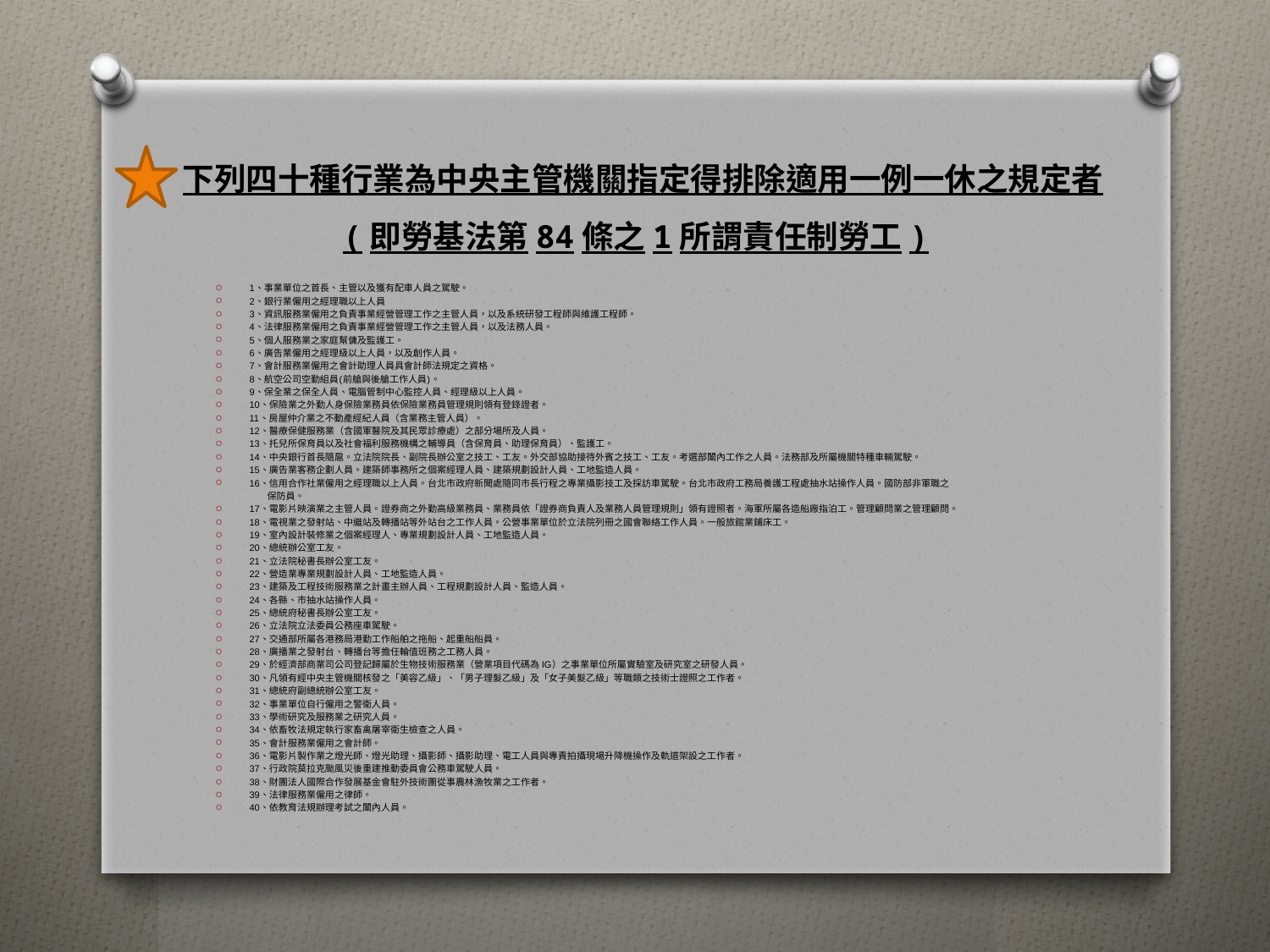

# 下列四十種行業為中央主管機關指定得排除適用一例一休之規定者 (即勞基法第84條之1所謂責任制勞工)

1、事業單位之首長、主管以及獲有配車人員之駕駛。
2、銀行業僱用之經理職以上人員
3、資訊服務業僱用之負責事業經營管理工作之主管人員，以及系統研發工程師與維護工程師。
4、法律服務業僱用之負責事業經營管理工作之主管人員，以及法務人員。
5、個人服務業之家庭幫傭及監護工。
6、廣告業僱用之經理級以上人員，以及創作人員。
7、會計服務業僱用之會計助理人員具會計師法規定之資格。
8、航空公司空勤組員(前艙與後艙工作人員)。
9、保全業之保全人員、電腦管制中心監控人員、經理級以上人員。
10、保險業之外勤人身保險業務員依保險業務員管理規則領有登錄證者。
11、房屋仲介業之不動產經紀人員（含業務主管人員）。
12、醫療保健服務業（含國軍醫院及其民眾診療處）之部分場所及人員。
13、托兒所保育員以及社會福利服務機構之輔導員（含保育員、助理保育員）、監護工。
14、中央銀行首長隨扈。立法院院長、副院長辦公室之技工、工友。外交部協助接待外賓之技工、工友。考選部闈內工作之人員。法務部及所屬機關特種車輛駕駛。
15、廣告業客務企劃人員。建築師事務所之個案經理人員、建築規劃設計人員、工地監造人員。
16、信用合作社業僱用之經理職以上人員。台北市政府新聞處隨同市長行程之專業攝影技工及採訪車駕駛。台北市政府工務局養護工程處抽水站操作人員。國防部非軍職之
                        保防員。
17、電影片映演業之主管人員。證券商之外勤高級業務員、業務員依「證券商負責人及業務人員管理規則」領有證照者。海軍所屬各造船廠指泊工。管理顧問業之管理顧問。
18、電視業之發射站、中繼站及轉播站等外站台之工作人員。公營事業單位於立法院列冊之國會聯絡工作人員。一般旅館業鋪床工。
19、室內設計裝修業之個案經理人、專業規劃設計人員、工地監造人員。
20、總統辦公室工友。
21、立法院秘書長辦公室工友。
22、營造業專業規劃設計人員、工地監造人員。
23、建築及工程技術服務業之計畫主辦人員、工程規劃設計人員、監造人員。
24、各縣、市抽水站操作人員。
25、總統府秘書長辦公室工友。
26、立法院立法委員公務座車駕駛。
27、交通部所屬各港務局港勤工作船舶之拖船、起重船船員。
28、廣播業之發射台、轉播台等擔任輪值班務之工務人員。
29、於經濟部商業司公司登記歸屬於生物技術服務業（營業項目代碼為 IG）之事業單位所屬實驗室及研究室之研發人員。
30、凡領有經中央主管機關核發之「美容乙級」、「男子理髮乙級」及「女子美髮乙級」等職類之技術士證照之工作者。
31、總統府副總統辦公室工友。
32、事業單位自行僱用之警衛人員。
33、學術研究及服務業之研究人員。
34、依畜牧法規定執行家畜禽屠宰衛生檢查之人員。
35、會計服務業僱用之會計師。
36、電影片製作業之燈光師、燈光助理、攝影師、攝影助理、電工人員與專責拍攝現場升降機操作及軌道架設之工作者。
37、行政院莫拉克颱風災後重建推動委員會公務車駕駛人員。
38、財團法人國際合作發展基金會駐外技術團從事農林漁牧業之工作者。
39、法律服務業僱用之律師。
40、依教育法規辦理考試之闈內人員。